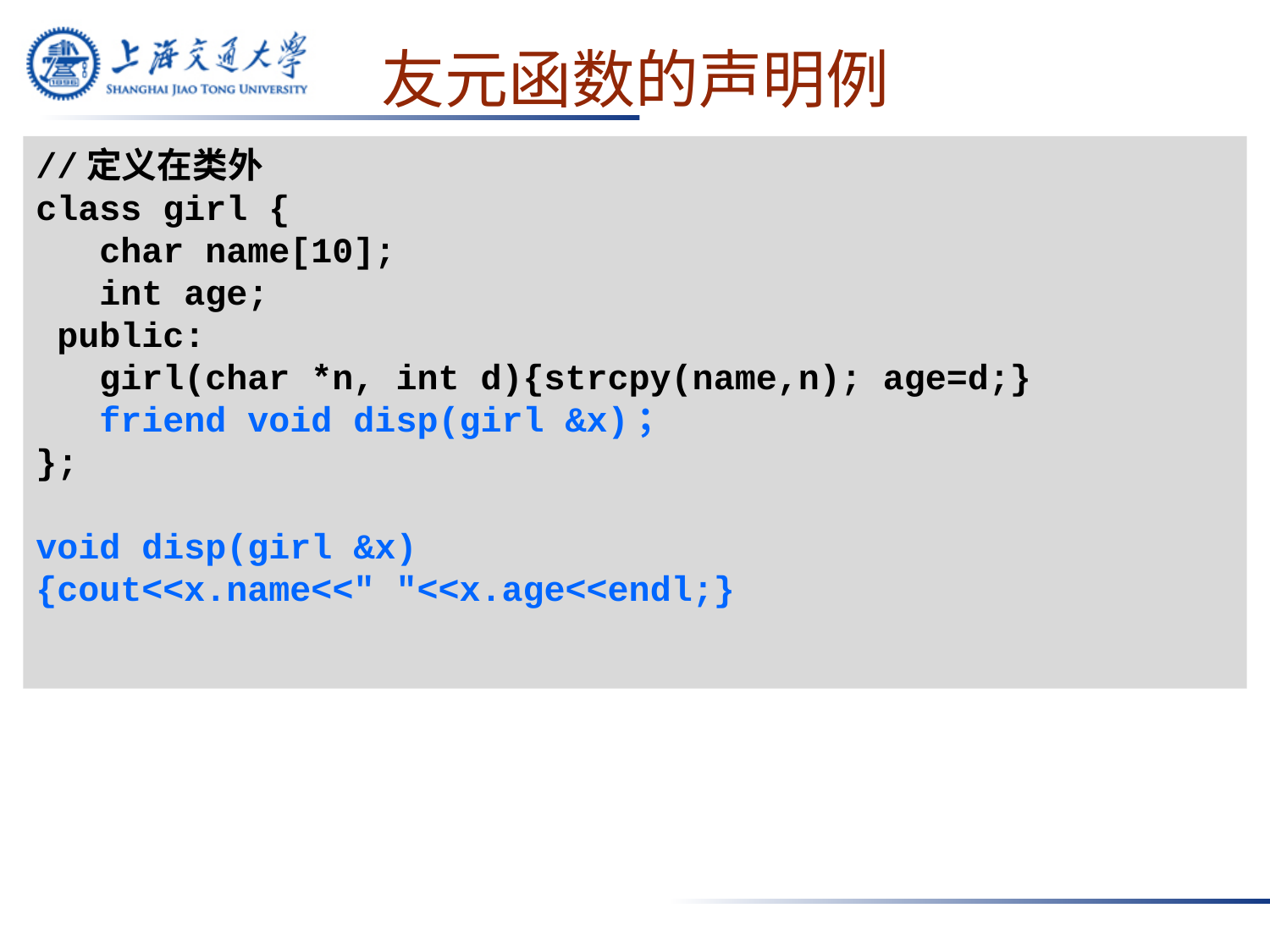

# 友元函数的声明例
//定义在类外
class girl {
   char name[10];
   int age;
 public:
   girl(char *n, int d){strcpy(name,n); age=d;}
   friend void disp(girl &x)；
};

void disp(girl &x)
{cout<<x.name<<" "<<x.age<<endl;}